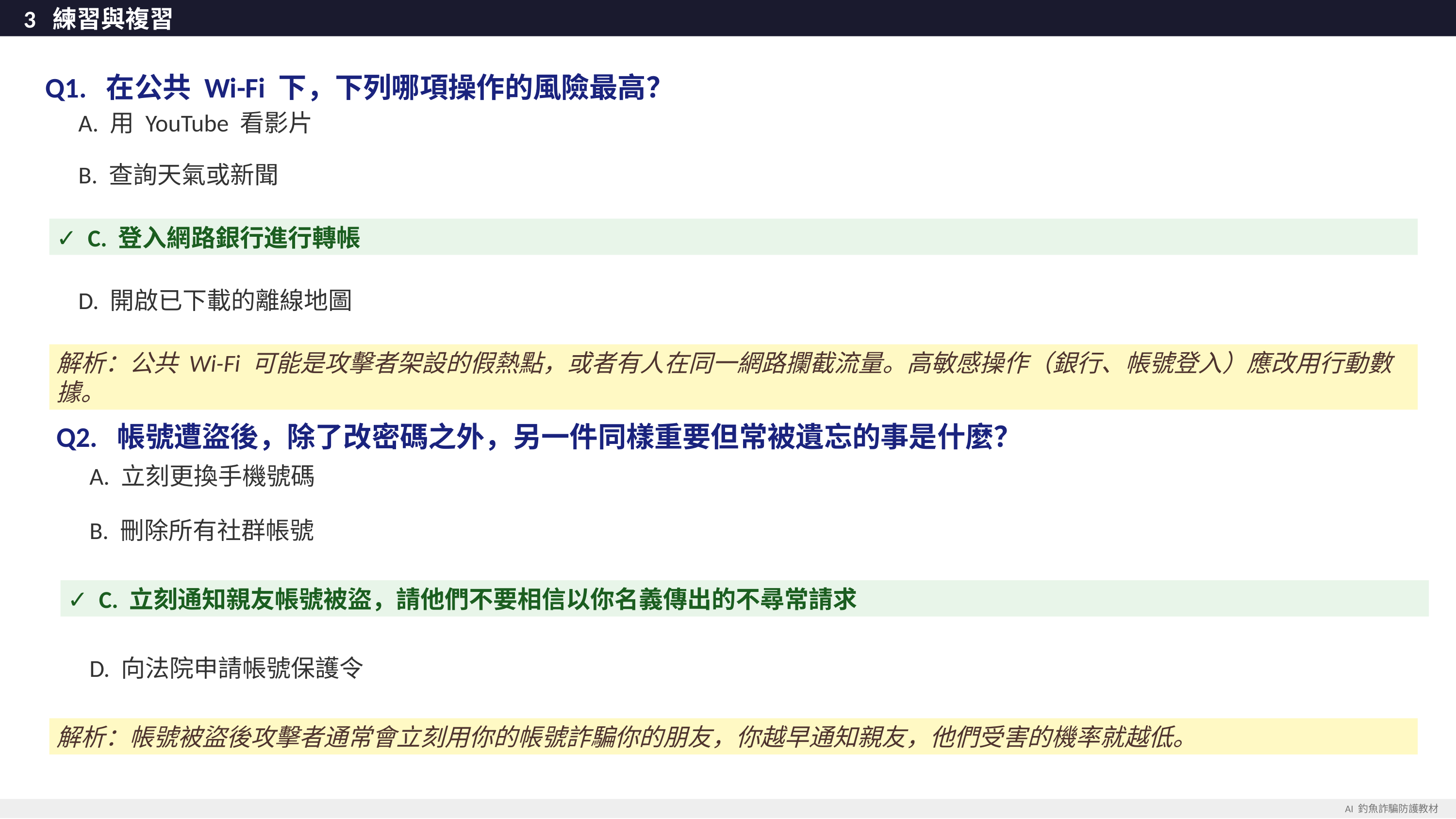

3  練習與複習
Q1.  在公共 Wi-Fi 下，下列哪項操作的風險最高？
    A. 用 YouTube 看影片
    B. 查詢天氣或新聞
✓  C. 登入網路銀行進行轉帳
    D. 開啟已下載的離線地圖
解析：公共 Wi-Fi 可能是攻擊者架設的假熱點，或者有人在同一網路攔截流量。高敏感操作（銀行、帳號登入）應改用行動數據。
Q2.  帳號遭盜後，除了改密碼之外，另一件同樣重要但常被遺忘的事是什麼？
    A. 立刻更換手機號碼
    B. 刪除所有社群帳號
✓  C. 立刻通知親友帳號被盜，請他們不要相信以你名義傳出的不尋常請求
    D. 向法院申請帳號保護令
解析：帳號被盜後攻擊者通常會立刻用你的帳號詐騙你的朋友，你越早通知親友，他們受害的機率就越低。
AI 釣魚詐騙防護教材